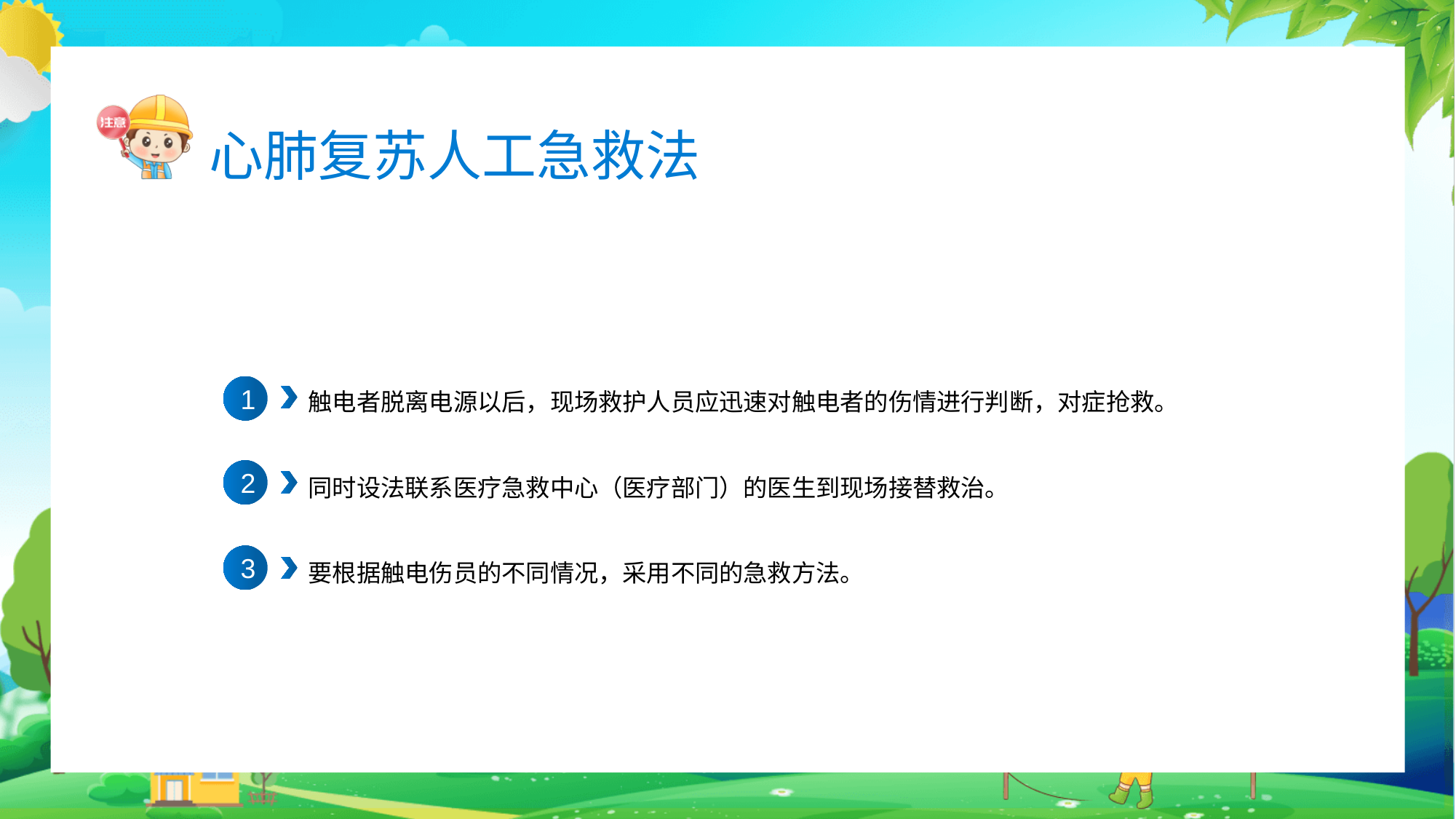

触电者脱离电源以后，现场救护人员应迅速对触电者的伤情进行判断，对症抢救。
同时设法联系医疗急救中心（医疗部门）的医生到现场接替救治。
要根据触电伤员的不同情况，采用不同的急救方法。
1

2

3